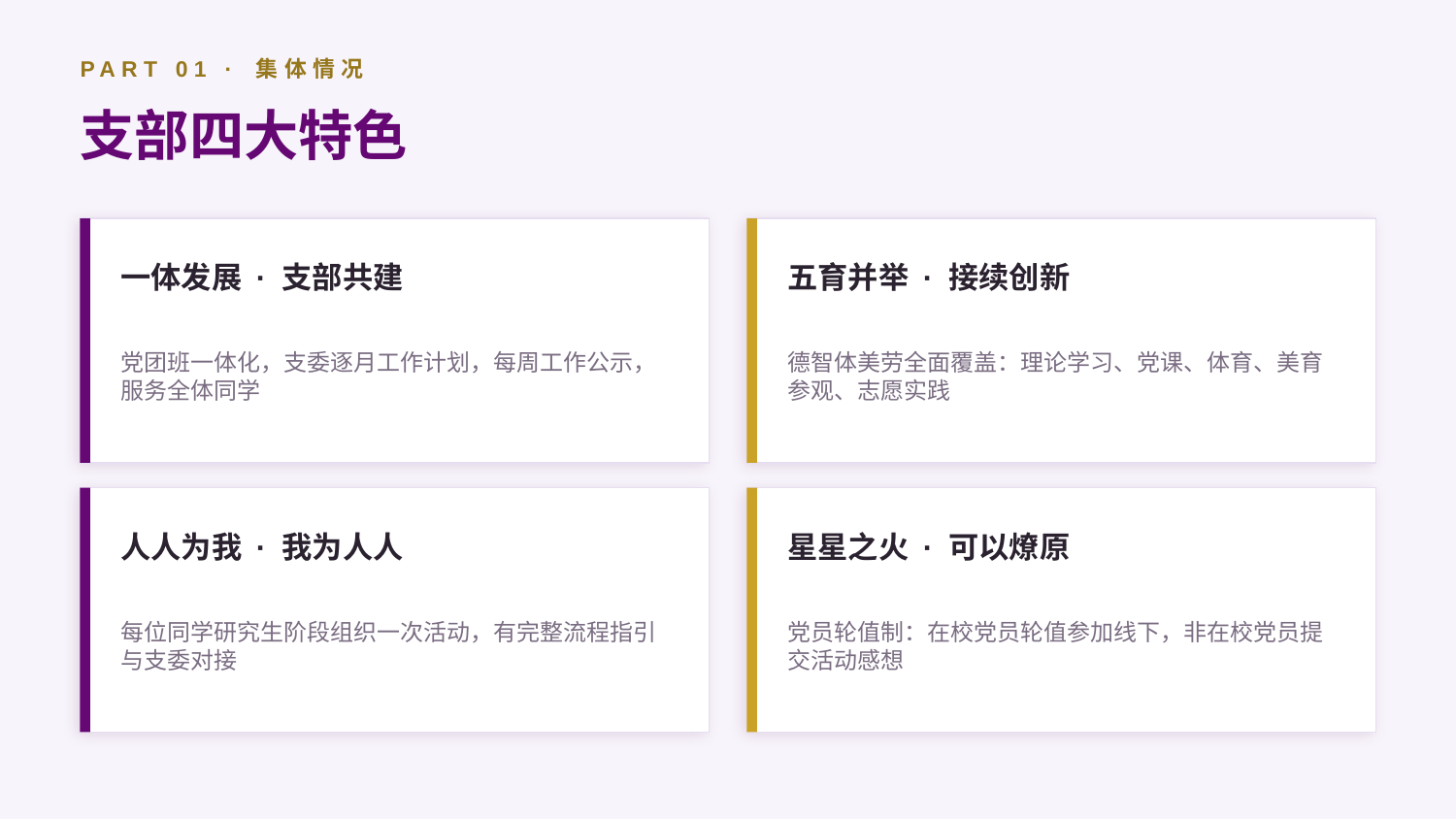

PART 01 · 集体情况
支部四大特色

一体发展 · 支部共建
五育并举 · 接续创新
党团班一体化，支委逐月工作计划，每周工作公示，服务全体同学
德智体美劳全面覆盖：理论学习、党课、体育、美育参观、志愿实践

人人为我 · 我为人人
星星之火 · 可以燎原
每位同学研究生阶段组织一次活动，有完整流程指引与支委对接
党员轮值制：在校党员轮值参加线下，非在校党员提交活动感想